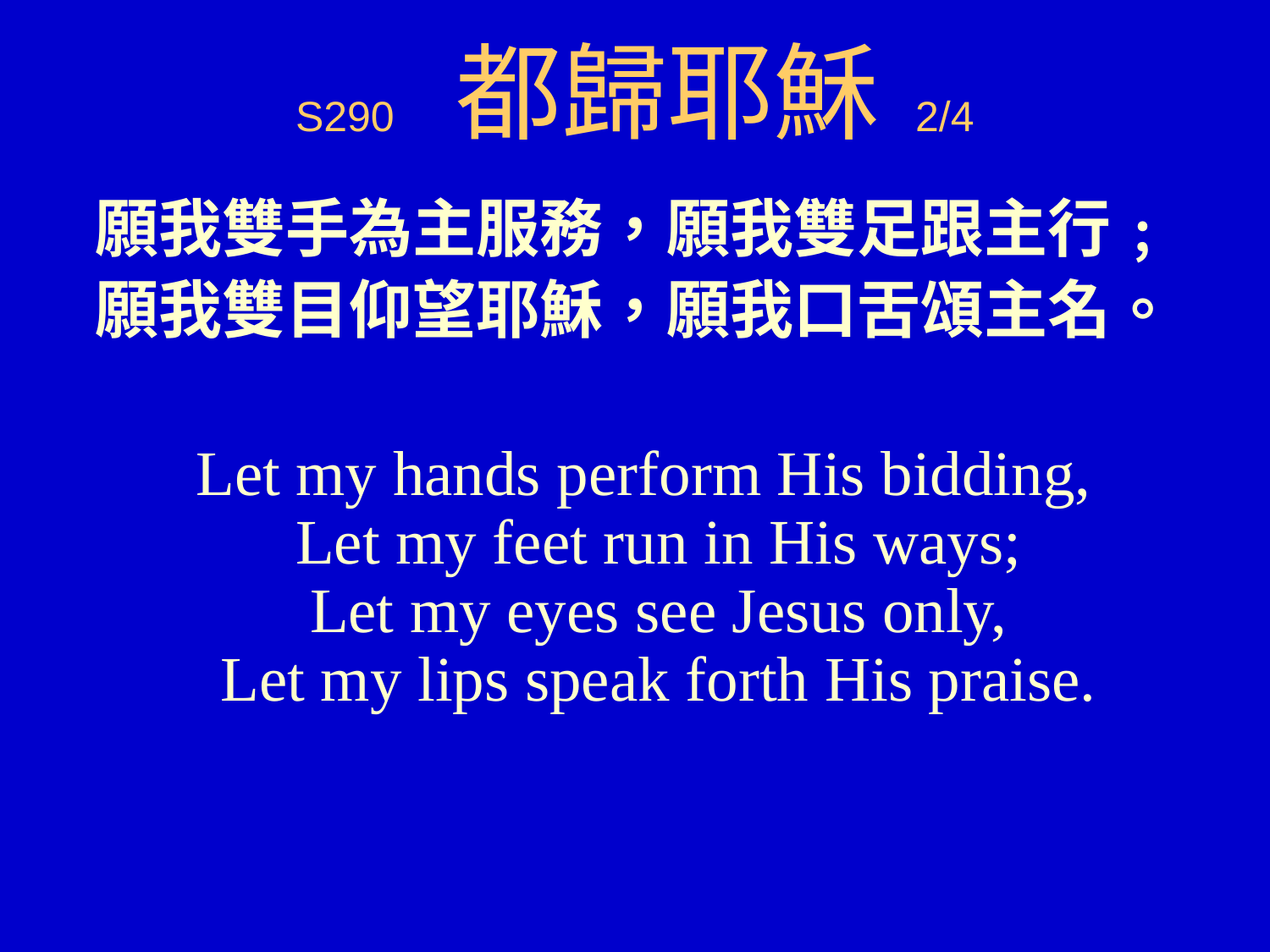

# S290  都歸耶穌 2/4
願我雙手為主服務，願我雙足跟主行﹔
願我雙目仰望耶穌，願我口舌頌主名。

 Let my hands perform His bidding,
Let my feet run in His ways;
Let my eyes see Jesus only,
Let my lips speak forth His praise.